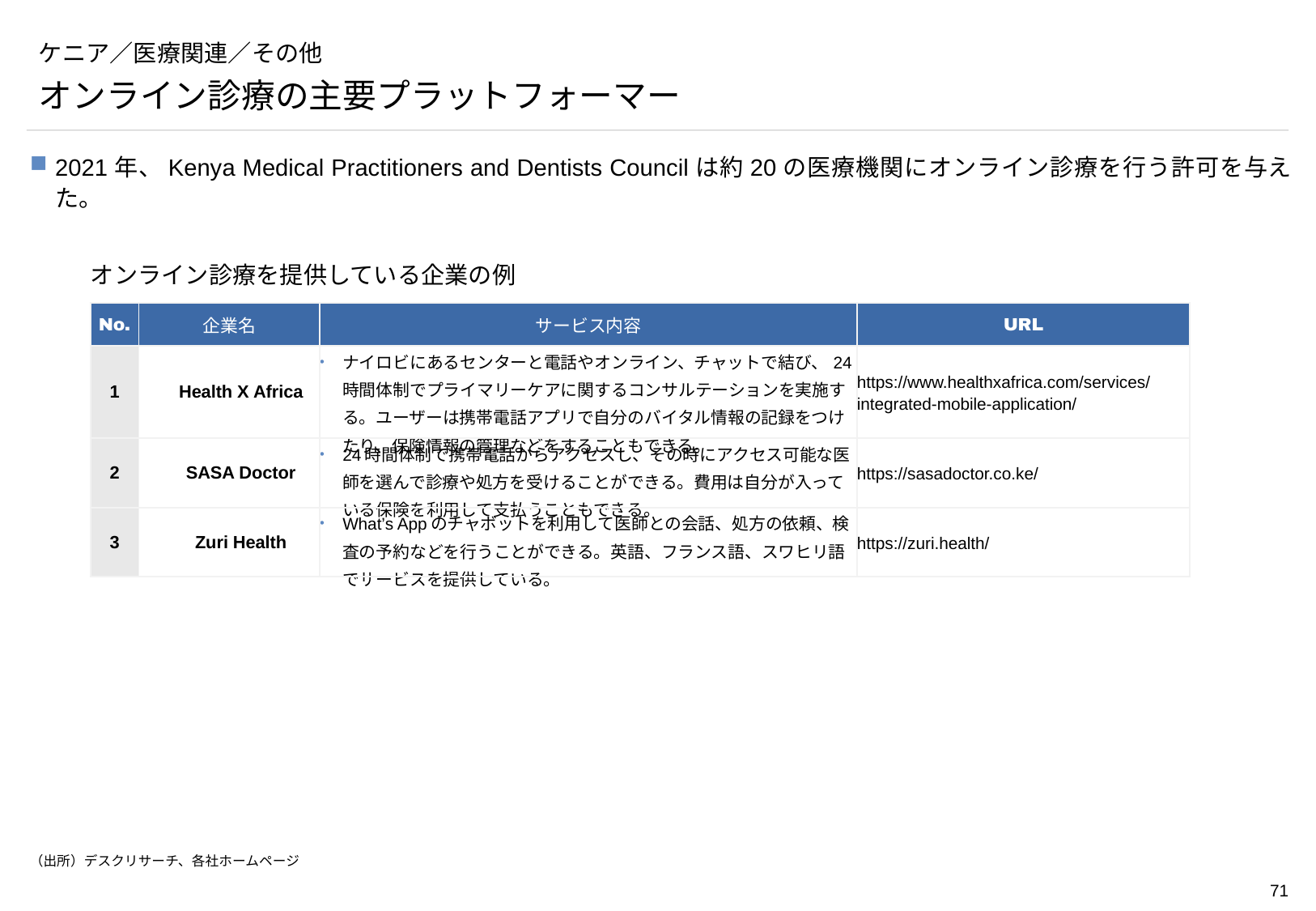

# ケニア／医療関連／その他
オンライン診療の主要プラットフォーマー
2021年、Kenya Medical Practitioners and Dentists Councilは約20の医療機関にオンライン診療を行う許可を与えた。
オンライン診療を提供している企業の例
| No. | 企業名 | サービス内容 | URL |
| --- | --- | --- | --- |
| 1 | Health X Africa | ナイロビにあるセンターと電話やオンライン、チャットで結び、24時間体制でプライマリーケアに関するコンサルテーションを実施する。ユーザーは携帯電話アプリで自分のバイタル情報の記録をつけたり、保険情報の管理などをすることもできる。 | https://www.healthxafrica.com/services/integrated-mobile-application/ |
| 2 | SASA Doctor | 24時間体制で携帯電話からアクセスし、その時にアクセス可能な医師を選んで診療や処方を受けることができる。費用は自分が入っている保険を利用して支払うこともできる。 | https://sasadoctor.co.ke/ |
| 3 | Zuri Health | What’s Appのチャボットを利用して医師との会話、処方の依頼、検査の予約などを行うことができる。英語、フランス語、スワヒリ語でサービスを提供している。 | https://zuri.health/ |
（出所）デスクリサーチ、各社ホームページ